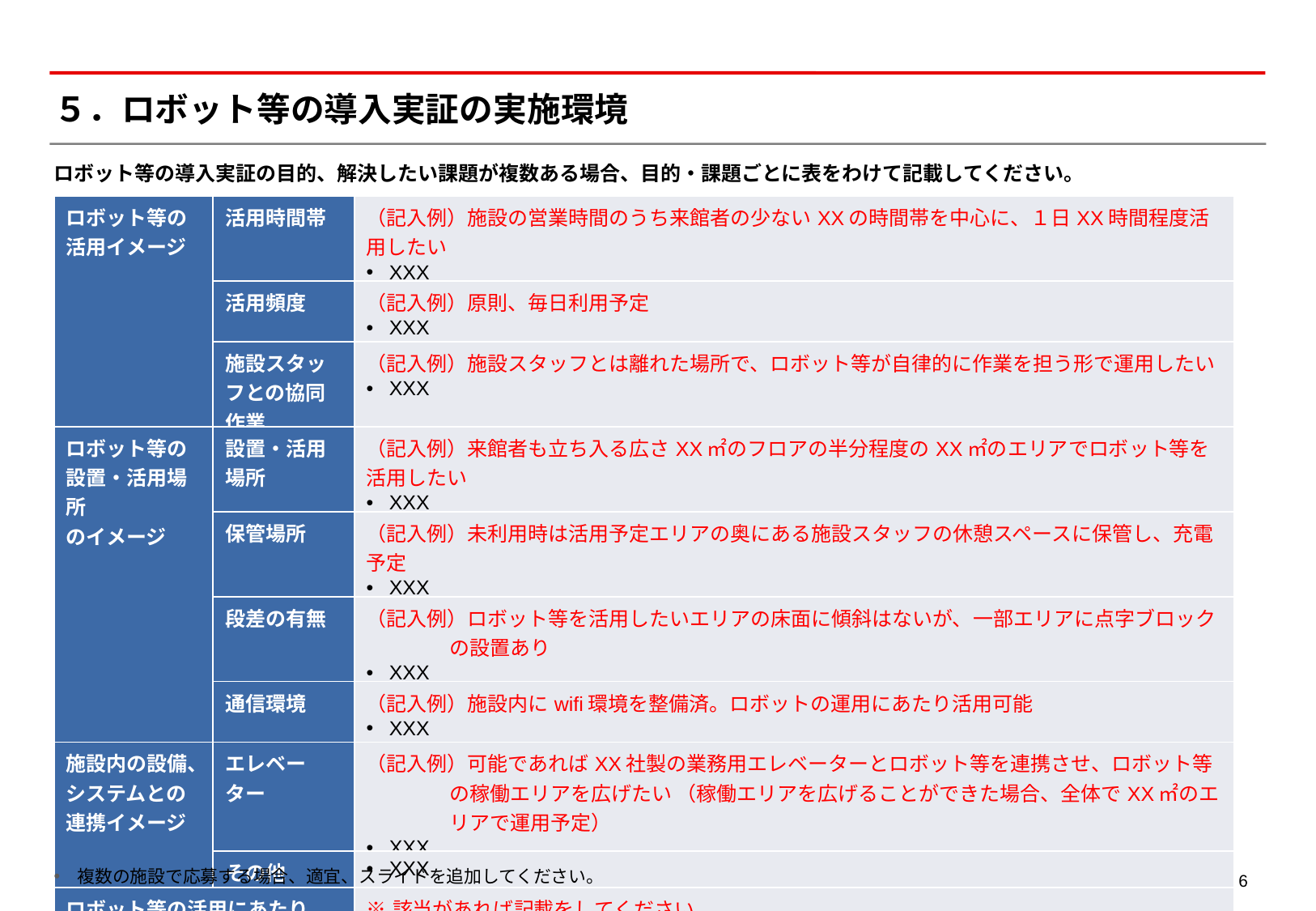

# ５．ロボット等の導入実証の実施環境
ロボット等の導入実証の目的、解決したい課題が複数ある場合、目的・課題ごとに表をわけて記載してください。
| ロボット等の 活用イメージ | 活用時間帯 | （記入例）施設の営業時間のうち来館者の少ないXXの時間帯を中心に、１日XX時間程度活用したい XXX |
| --- | --- | --- |
|  | 活用頻度 | （記入例）原則、毎日利用予定 XXX |
|  | 施設スタッフとの協同作業 | （記入例）施設スタッフとは離れた場所で、ロボット等が自律的に作業を担う形で運用したい XXX |
| ロボット等の 設置・活用場所 のイメージ | 設置・活用 場所 | （記入例）来館者も立ち入る広さXX㎡のフロアの半分程度のXX㎡のエリアでロボット等を活用したい XXX |
|  | 保管場所 | （記入例）未利用時は活用予定エリアの奥にある施設スタッフの休憩スペースに保管し、充電予定 XXX |
|  | 段差の有無 | （記入例）ロボット等を活用したいエリアの床面に傾斜はないが、一部エリアに点字ブロックの設置あり XXX |
|  | 通信環境 | （記入例）施設内にwifi環境を整備済。ロボットの運用にあたり活用可能 XXX |
| 施設内の設備、 システムとの 連携イメージ | エレベーター | （記入例）可能であればXX社製の業務用エレベーターとロボット等を連携させ、ロボット等の稼働エリアを広げたい （稼働エリアを広げることができた場合、全体でXX㎡のエリアで運用予定） XXX |
|  | その他 | XXX |
| ロボット等の活用にあたり、 施設の仕様・設備などの面で 制約となりうる点、留意すべき点 |  | ※該当があれば記載をしてください XXX |
複数の施設で応募する場合、適宜、スライドを追加してください。